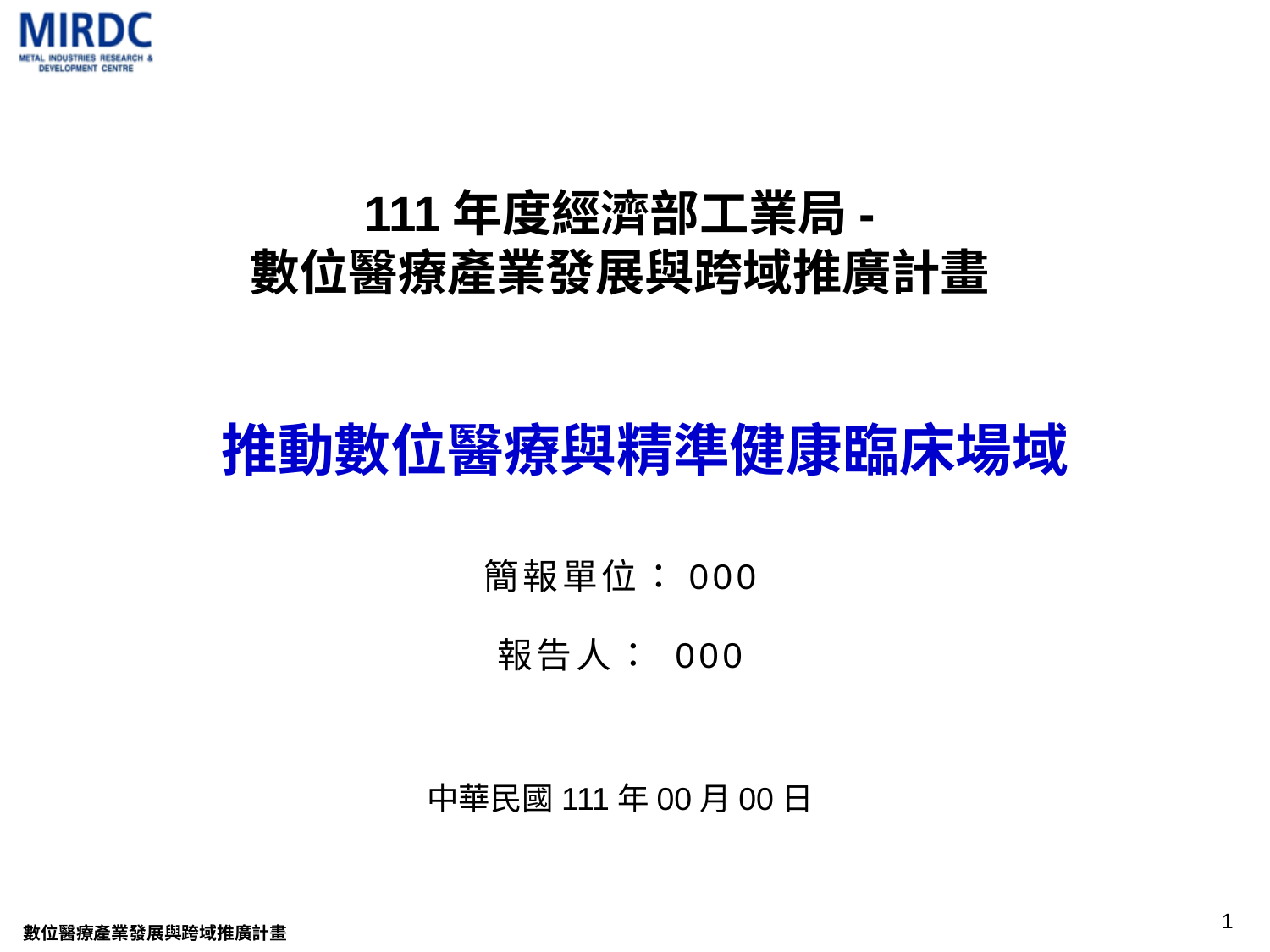

111年度經濟部工業局-
數位醫療產業發展與跨域推廣計畫
推動數位醫療與精準健康臨床場域
簡報單位：000
報告人： 000

中華民國111年00月00日
1